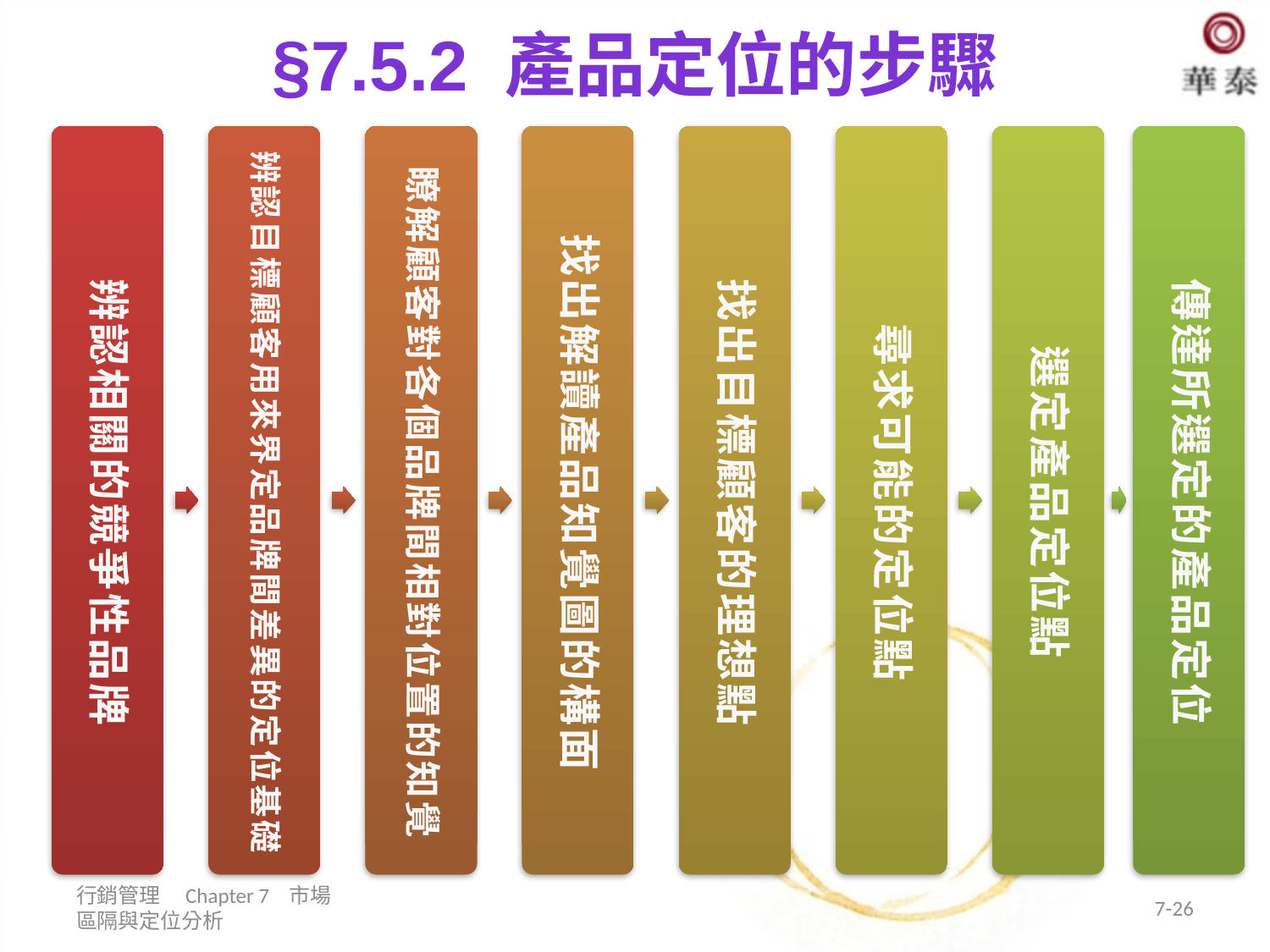

# §7.5.2 產品定位的步驟
辨認相關的競爭性品牌

辨認目標顧客用來界定品牌間差異的定位基礎

瞭解顧客對各個品牌間相對位置的知覺

找出解讀產品知覺圖的構面

找出目標顧客的理想點

尋求可能的定位點

選定產品定位點

傳達所選定的產品定位
行銷管理   Chapter 7   市場區隔與定位分析
7-26